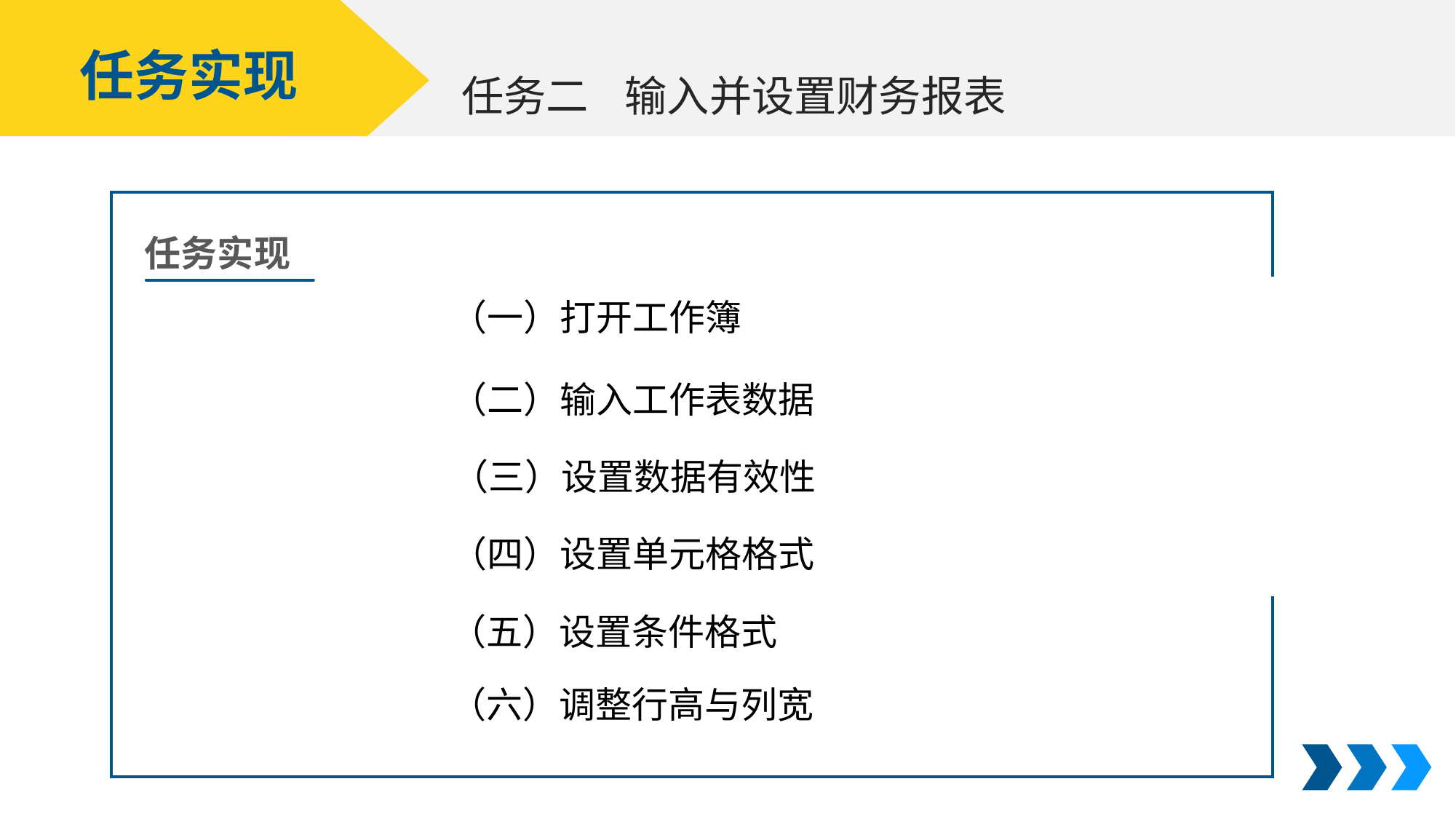

任务实现
输入并设置财务报表
任务二

任务实现

（一）打开工作簿
（二）输入工作表数据
（三）设置数据有效性
（四）设置单元格格式
（五）设置条件格式
（六）调整行高与列宽